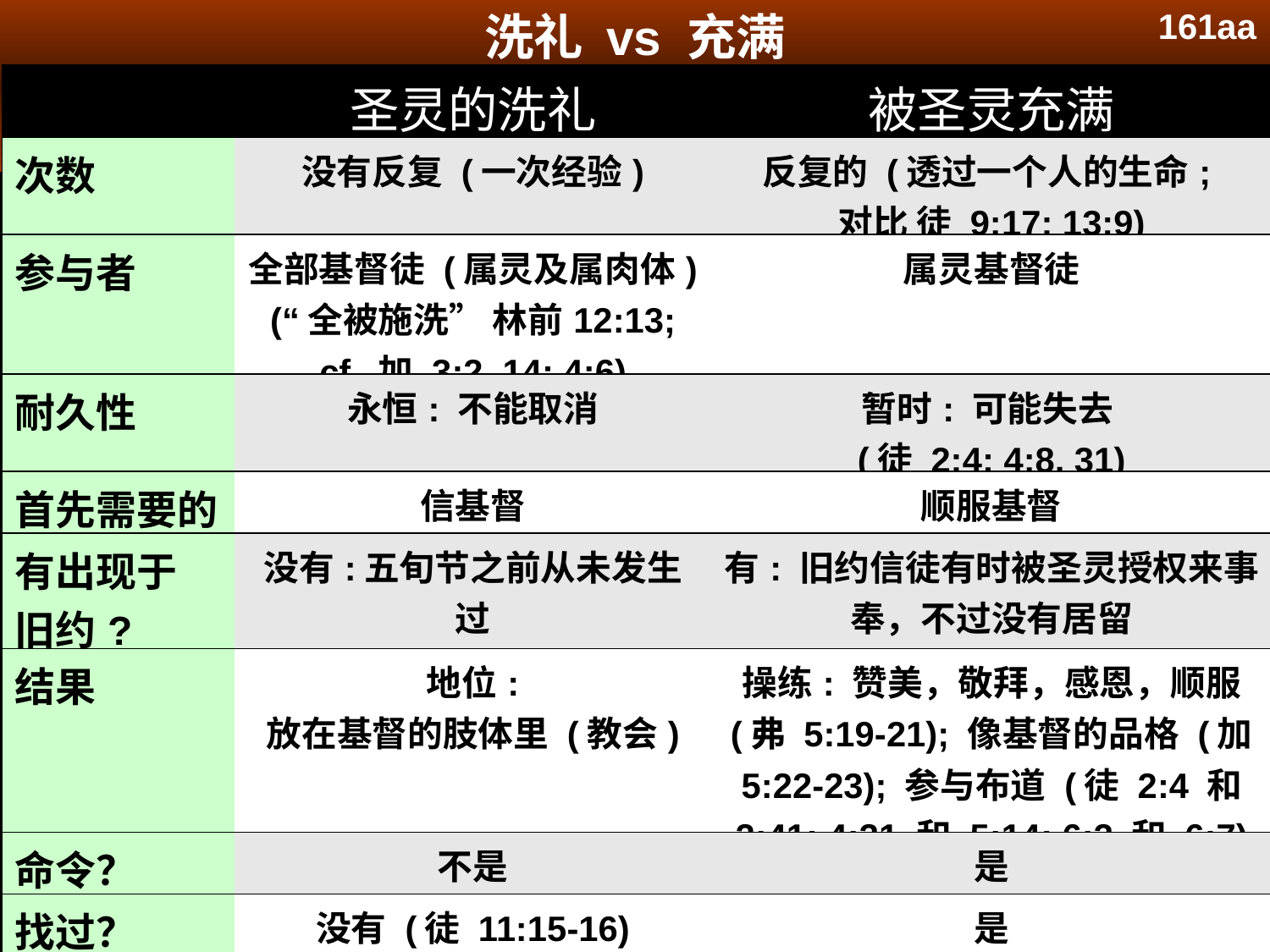

161aa
洗礼 vs 充满
|  | 圣灵的洗礼 | 被圣灵充满 |
| --- | --- | --- |
| 次数 | 没有反复 (一次经验) | 反复的 (透过一个人的生命; 对比 徒 9:17; 13:9) |
| 参与者 | 全部基督徒 (属灵及属肉体) (“全被施洗” 林前12:13; cf. 加 3:2, 14; 4:6) | 属灵基督徒 |
| 耐久性 | 永恒: 不能取消 | 暂时: 可能失去 (徒 2:4; 4:8, 31) |
| 首先需要的 | 信基督 | 顺服基督 |
| 有出现于 旧约? | 没有:五旬节之前从未发生过 | 有: 旧约信徒有时被圣灵授权来事奉，不过没有居留 |
| 结果 | 地位: 放在基督的肢体里 (教会) | 操练: 赞美，敬拜，感恩，顺服 (弗 5:19-21); 像基督的品格 (加 5:22-23); 参与布道 (徒 2:4 和 2:41; 4:31 和 5:14; 6:3 和 6:7) |
| 命令？ | 不是 | 是 |
| 找过？ | 没有 (徒 11:15-16) | 是 |